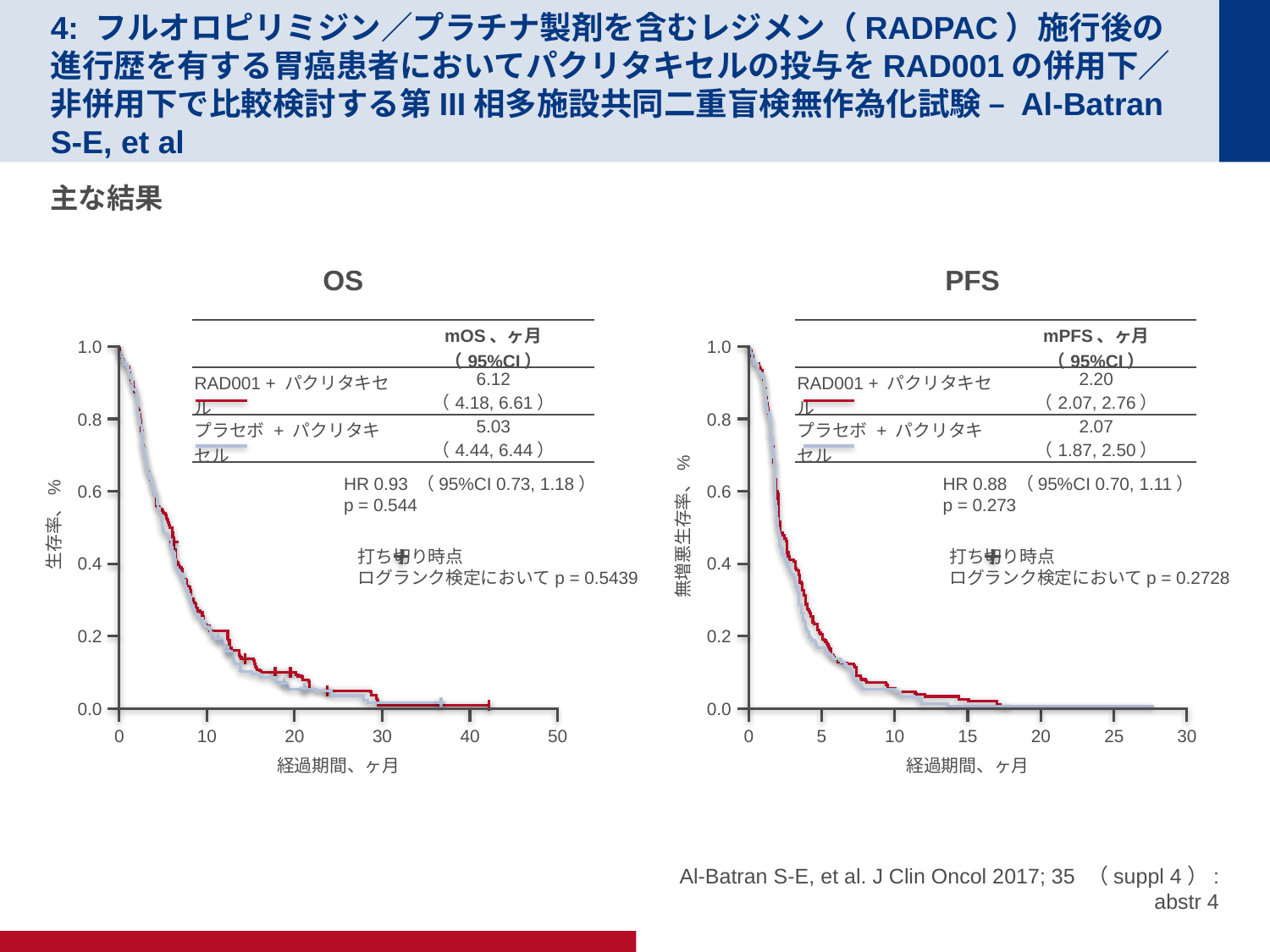

# 4: フルオロピリミジン／プラチナ製剤を含むレジメン（RADPAC）施行後の進行歴を有する胃癌患者においてパクリタキセルの投与をRAD001の併用下／非併用下で比較検討する第III相多施設共同二重盲検無作為化試験 – Al-Batran S-E, et al
主な結果
OS
PFS
|  | mOS、ヶ月 （95%CI） |
| --- | --- |
| RAD001 + パクリタキセル | 6.12 （4.18, 6.61） |
| プラセボ + パクリタキセル | 5.03 （4.44, 6.44） |
|  | mPFS、ヶ月 （95%CI） |
| --- | --- |
| RAD001 + パクリタキセル | 2.20 （2.07, 2.76） |
| プラセボ + パクリタキセル | 2.07 （1.87, 2.50） |
1.0
1.0

0.8
0.8
HR 0.88 （95%CI 0.70, 1.11）
p = 0.273
HR 0.93 （95%CI 0.73, 1.18）
p = 0.544
0.6
0.6
生存率、%
無増悪生存率、%
打ち切り時点
ログランク検定においてp = 0.5439
打ち切り時点
ログランク検定においてp = 0.2728
0.4
0.4
0.2
0.2
0.0
0.0
0
10
20
30
40
50
0
5
10
15
20
25
30
経過期間、ヶ月
経過期間、ヶ月
Al-Batran S-E, et al. J Clin Oncol 2017; 35 （suppl 4）: abstr 4